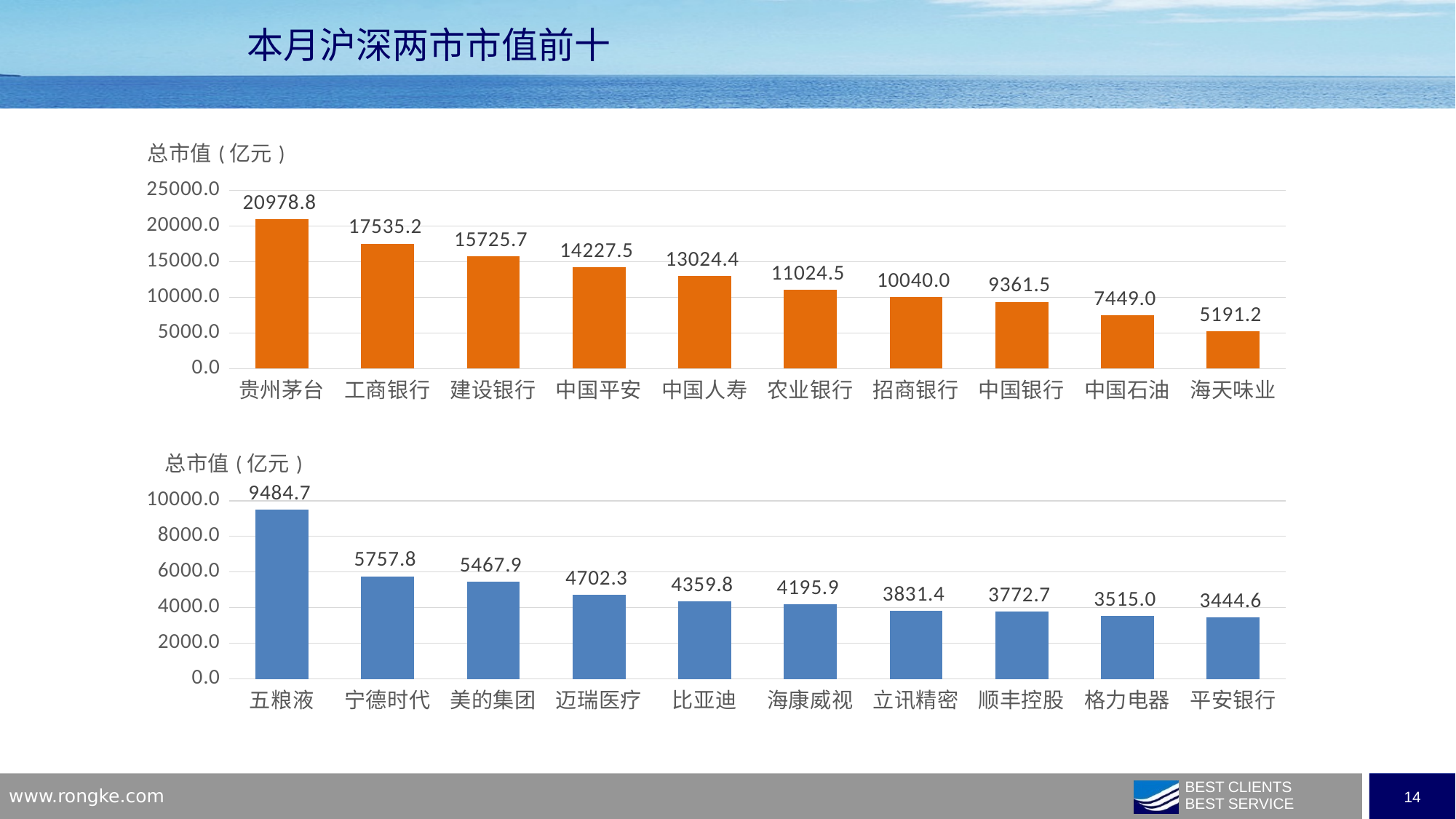

本月沪深两市市值前十

### Chart: 总市值(亿元)

| Category |  |
|---|---|
| 贵州茅台 | 20978.7545 |
| 工商银行 | 17535.1878 |
| 建设银行 | 15725.6905 |
| 中国平安 | 14227.5119 |
| 中国人寿 | 13024.3761 |
| 农业银行 | 11024.4656 |
| 招商银行 | 10040.0205 |
| 中国银行 | 9361.5318 |
| 中国石油 | 7448.9538 |
| 海天味业 | 5191.19 |

### Chart: 总市值(亿元)

| Category |  |
|---|---|
| 五粮液 | 9484.7092 |
| 宁德时代 | 5757.761 |
| 美的集团 | 5467.8725 |
| 迈瑞医疗 | 4702.2938 |
| 比亚迪 | 4359.8451 |
| 海康威视 | 4195.9098 |
| 立讯精密 | 3831.3517 |
| 顺丰控股 | 3772.7327 |
| 格力电器 | 3514.9916 |
| 平安银行 | 3444.5505 |